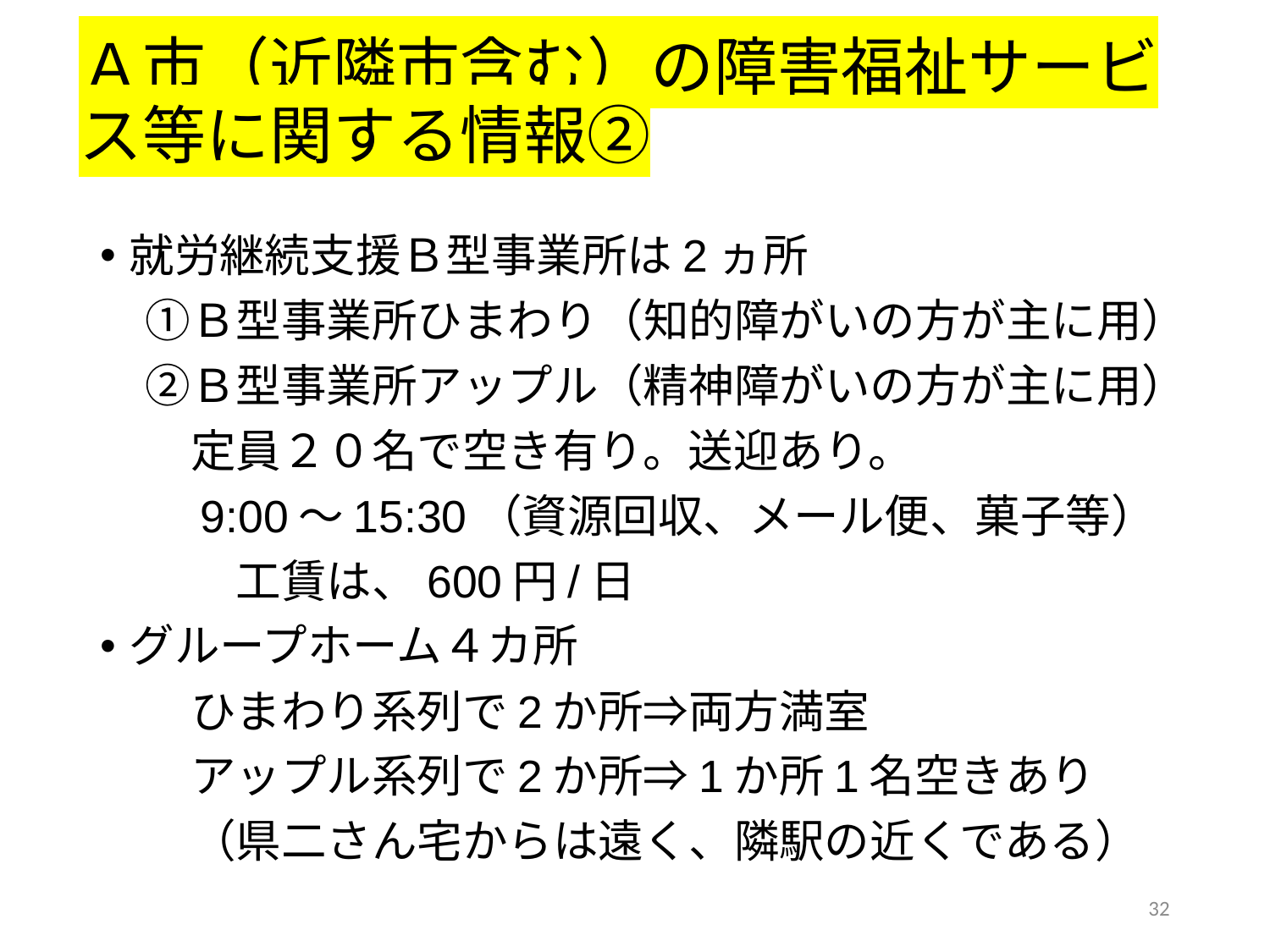

# Ａ市（近隣市含む）の障害福祉サービス等に関する情報②
就労継続支援Ｂ型事業所は2ヵ所
　①Ｂ型事業所ひまわり（知的障がいの方が主に用）
　②Ｂ型事業所アップル（精神障がいの方が主に用）
　　定員２０名で空き有り。送迎あり。
　　9:00～15:30（資源回収、メール便、菓子等）
　　　工賃は、600円/日
グループホーム４カ所
　　ひまわり系列で2か所⇒両方満室
　　アップル系列で2か所⇒1か所1名空きあり
　　（県二さん宅からは遠く、隣駅の近くである）

32